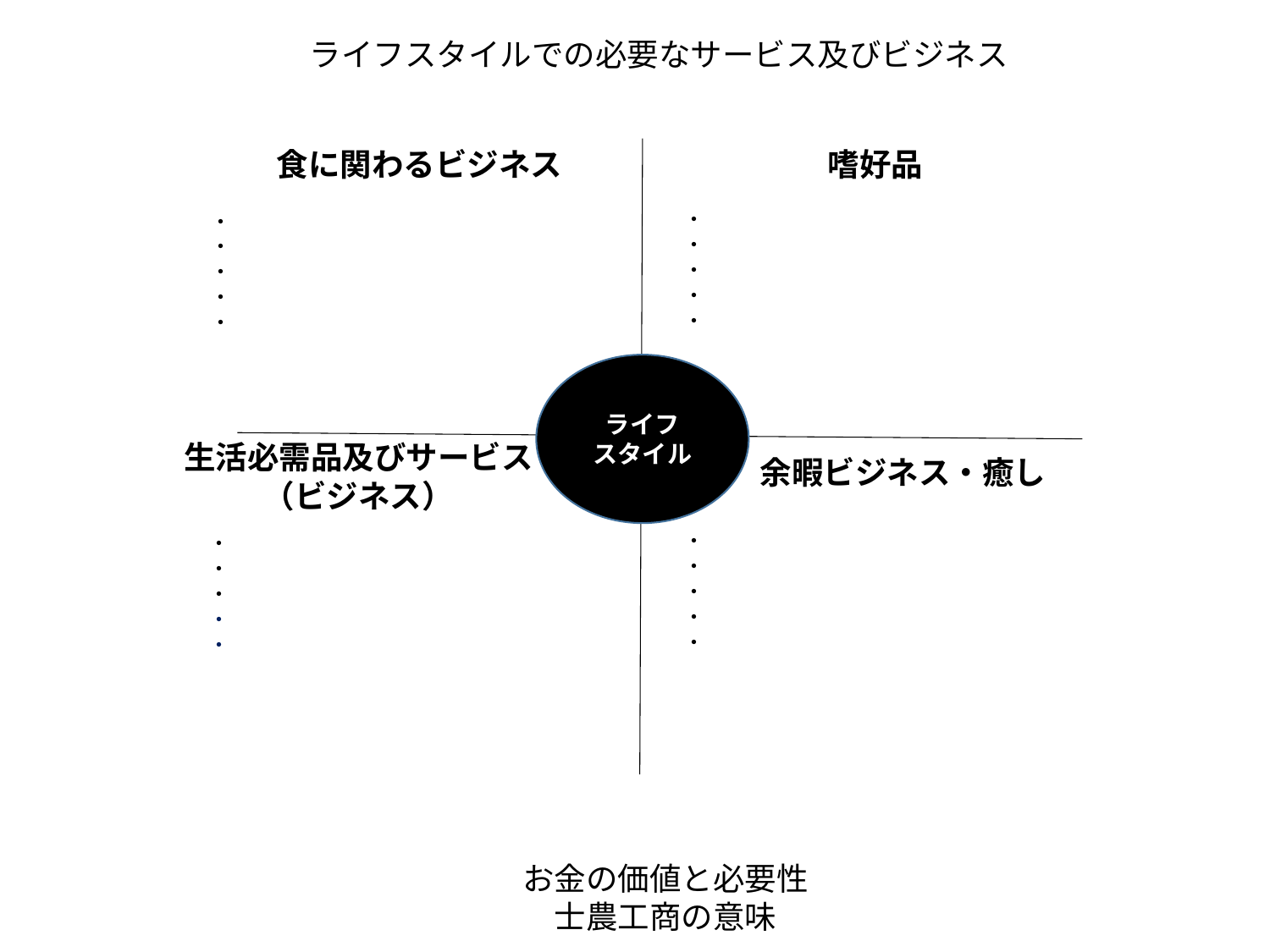

ライフスタイルでの必要なサービス及びビジネス
食に関わるビジネス
嗜好品
・
・
・
・
・
・
・
・
・
・

ライフ
スタイル
生活必需品及びサービス（ビジネス）
余暇ビジネス・癒し
・
・
・
・
・

・
・
・
・
・

お金の価値と必要性
士農工商の意味